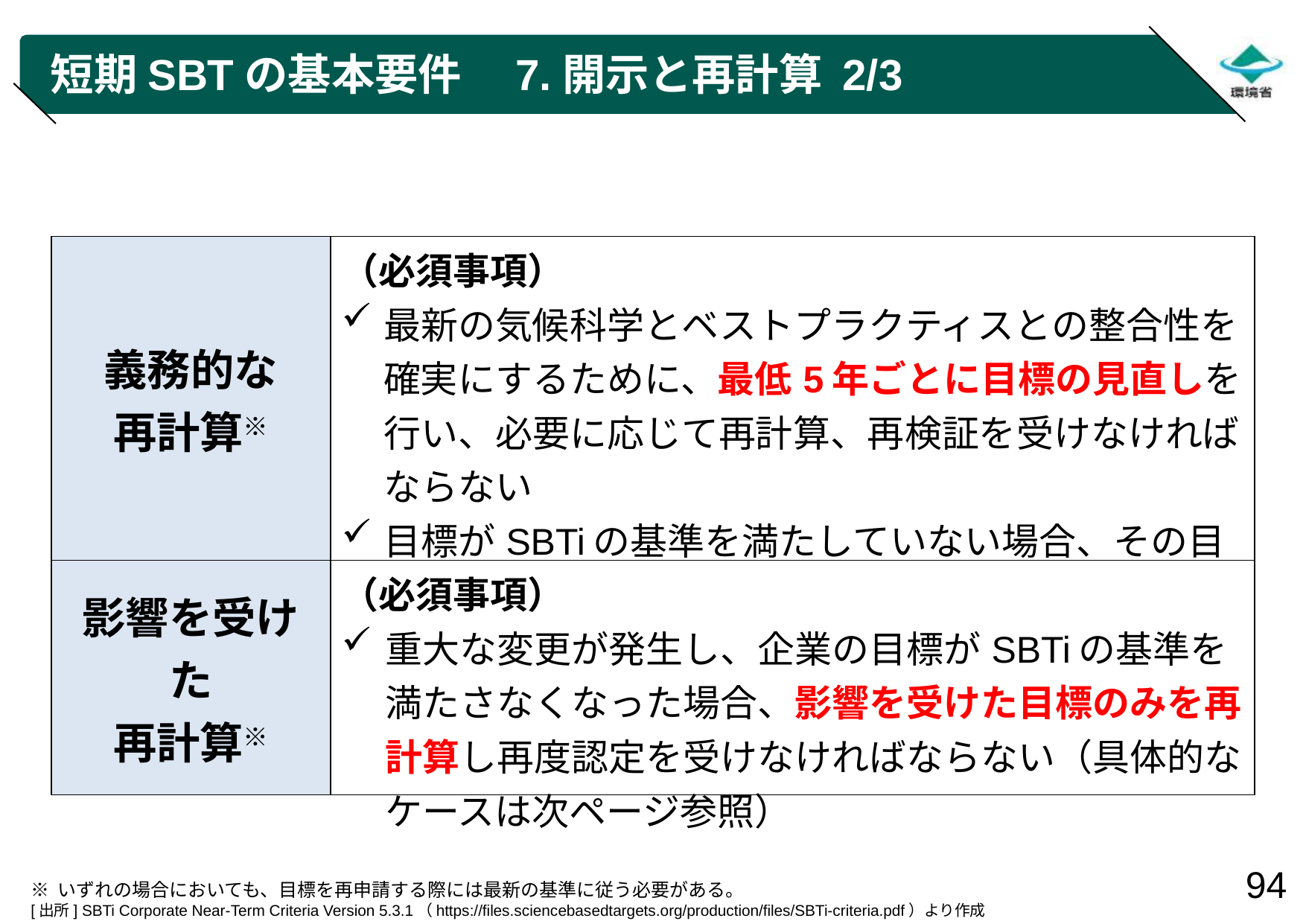

# 短期SBTの基本要件　7.開示と再計算 2/3
| 義務的な 再計算※ | （必須事項） 最新の気候科学とベストプラクティスとの整合性を確実にするために、最低5年ごとに目標の見直しを行い、必要に応じて再計算、再検証を受けなければならない 目標がSBTiの基準を満たしていない場合、その目標は更新され再認定を受ける必要がある |
| --- | --- |
| 影響を受けた 再計算※ | （必須事項） 重大な変更が発生し、企業の目標がSBTiの基準を満たさなくなった場合、影響を受けた目標のみを再計算し再度認定を受けなければならない（具体的なケースは次ページ参照） |
※ いずれの場合においても、目標を再申請する際には最新の基準に従う必要がある。
[出所] SBTi Corporate Near-Term Criteria Version 5.3.1（https://files.sciencebasedtargets.org/production/files/SBTi-criteria.pdf）より作成